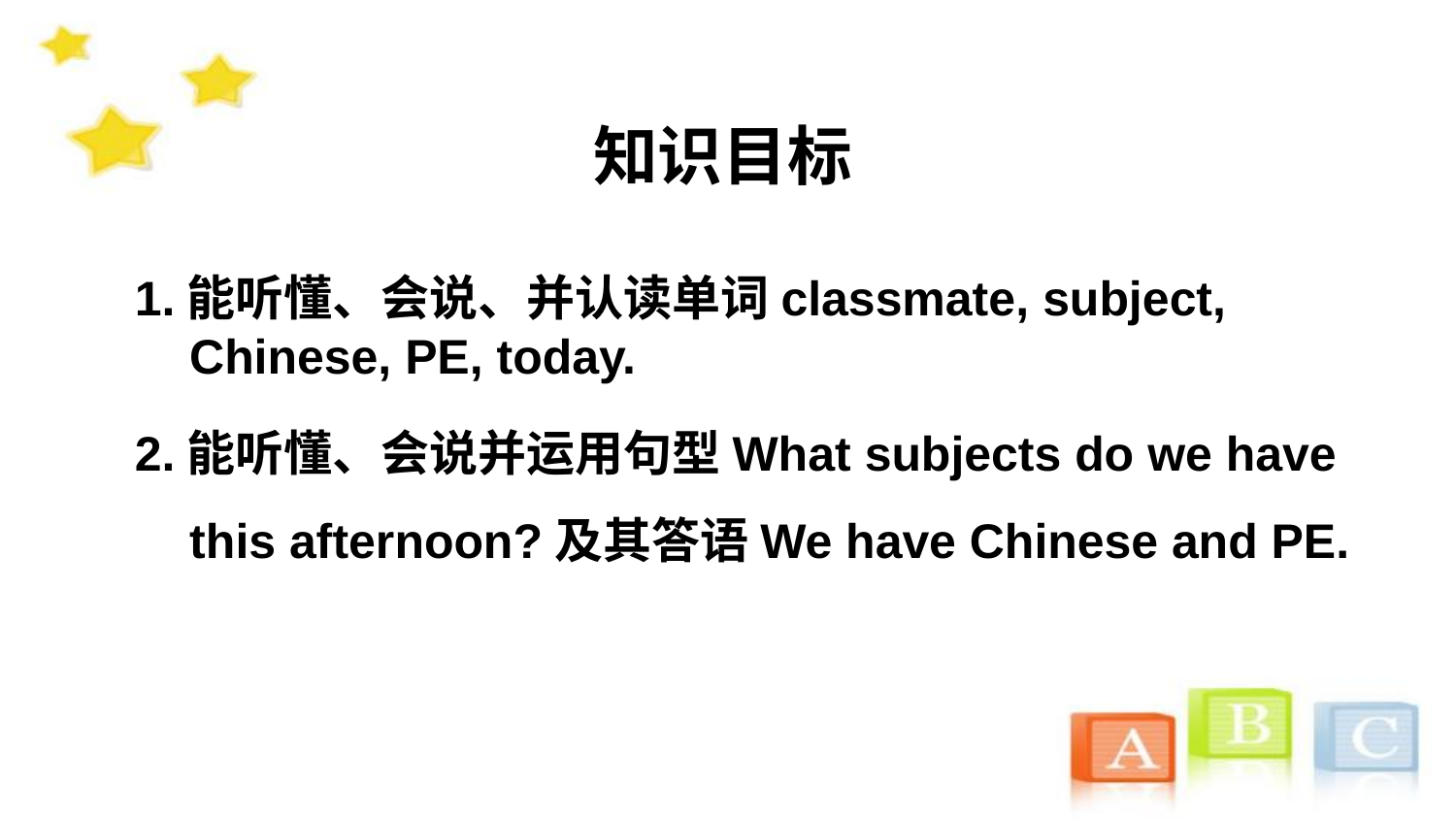

知识目标
1.能听懂、会说、并认读单词classmate, subject, Chinese, PE, today.
2.能听懂、会说并运用句型What subjects do we have this afternoon?及其答语We have Chinese and PE.